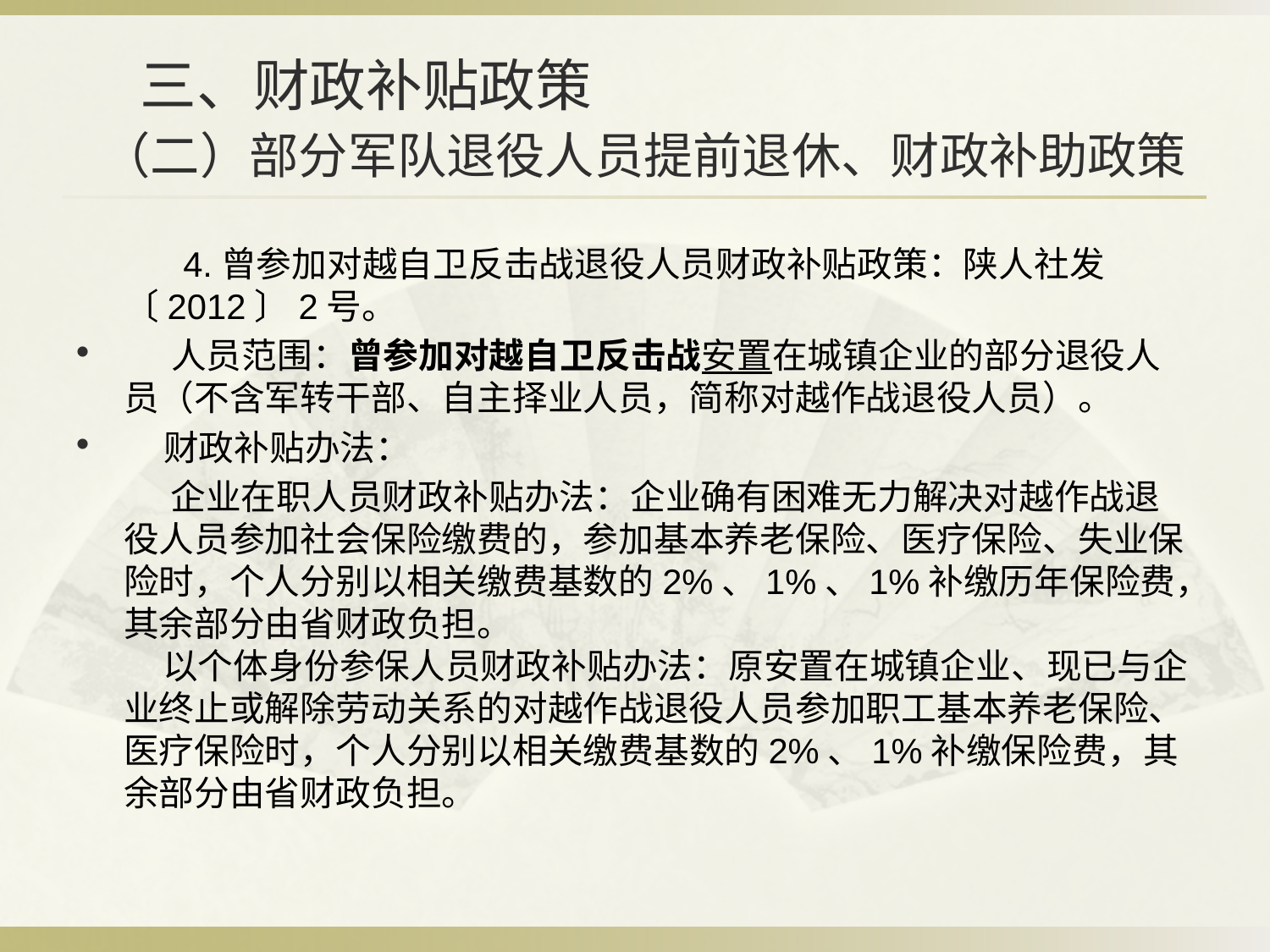

# 三、财政补贴政策 （二）部分军队退役人员提前退休、财政补助政策

           4.曾参加对越自卫反击战退役人员财政补贴政策：陕人社发〔2012〕2号。
     人员范围：曾参加对越自卫反击战安置在城镇企业的部分退役人员（不含军转干部、自主择业人员，简称对越作战退役人员）。
    财政补贴办法：
           企业在职人员财政补贴办法：企业确有困难无力解决对越作战退役人员参加社会保险缴费的，参加基本养老保险、医疗保险、失业保险时，个人分别以相关缴费基数的2%、1%、1%补缴历年保险费，其余部分由省财政负担。
     以个体身份参保人员财政补贴办法：原安置在城镇企业、现已与企业终止或解除劳动关系的对越作战退役人员参加职工基本养老保险、医疗保险时，个人分别以相关缴费基数的2%、1%补缴保险费，其余部分由省财政负担。